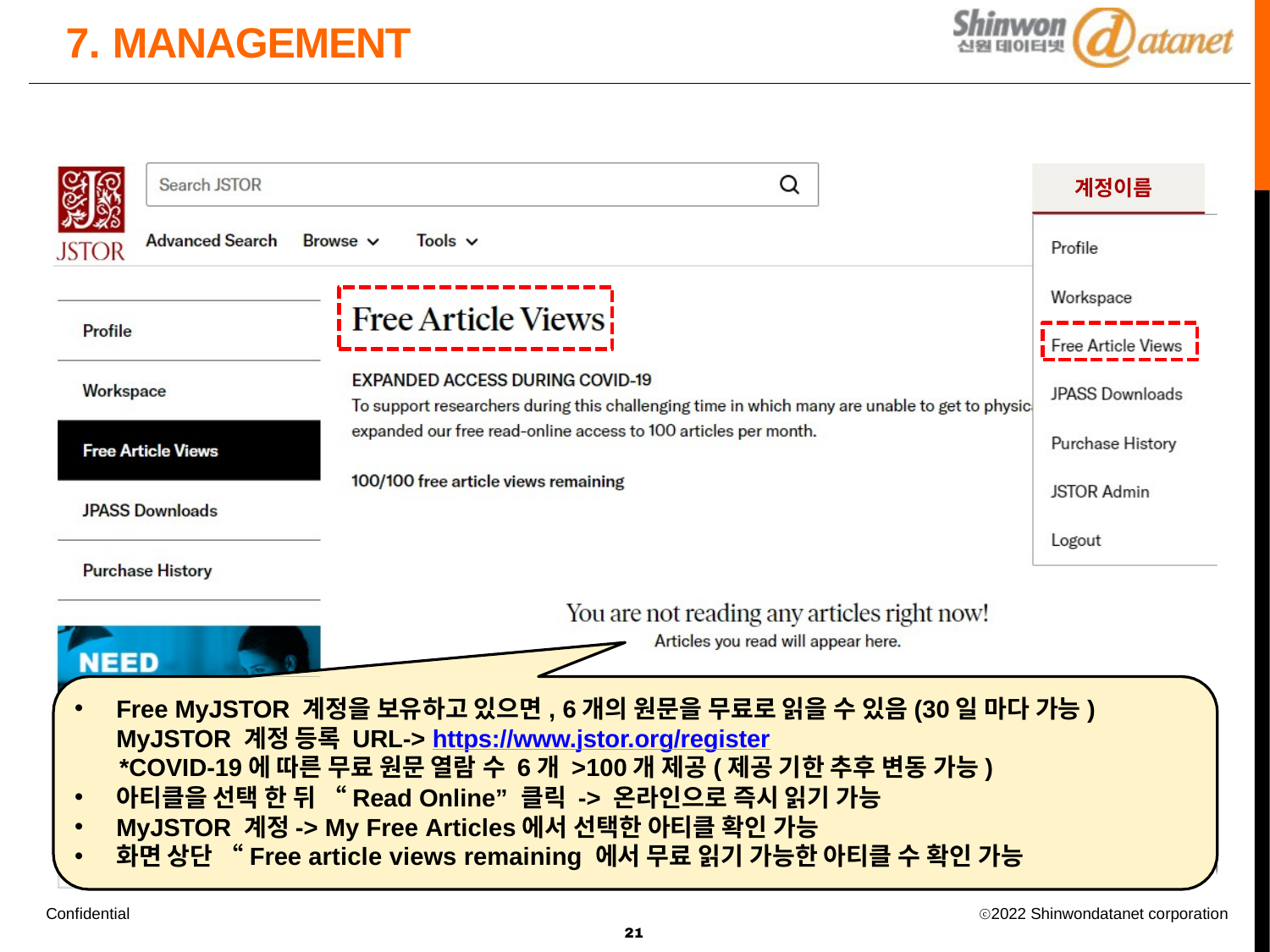

# 7. MANAGEMENT

계정이름

Free MyJSTOR 계정을 보유하고 있으면, 6개의 원문을 무료로 읽을 수 있음(30일 마다 가능)  MyJSTOR 계정 등록 URL-> https://www.jstor.org/register
*COVID-19에 따른 무료 원문 열람 수 6개 >100개 제공(제공 기한 추후 변동 가능)
아티클을 선택 한 뒤 “Read Online” 클릭 -> 온라인으로 즉시 읽기 가능
MyJSTOR 계정-> My Free Articles에서 선택한 아티클 확인 가능
화면 상단 “Free article views remaining 에서 무료 읽기 가능한 아티클 수 확인 가능
Confidential
ⓒ2022 Shinwondatanet corporation
21